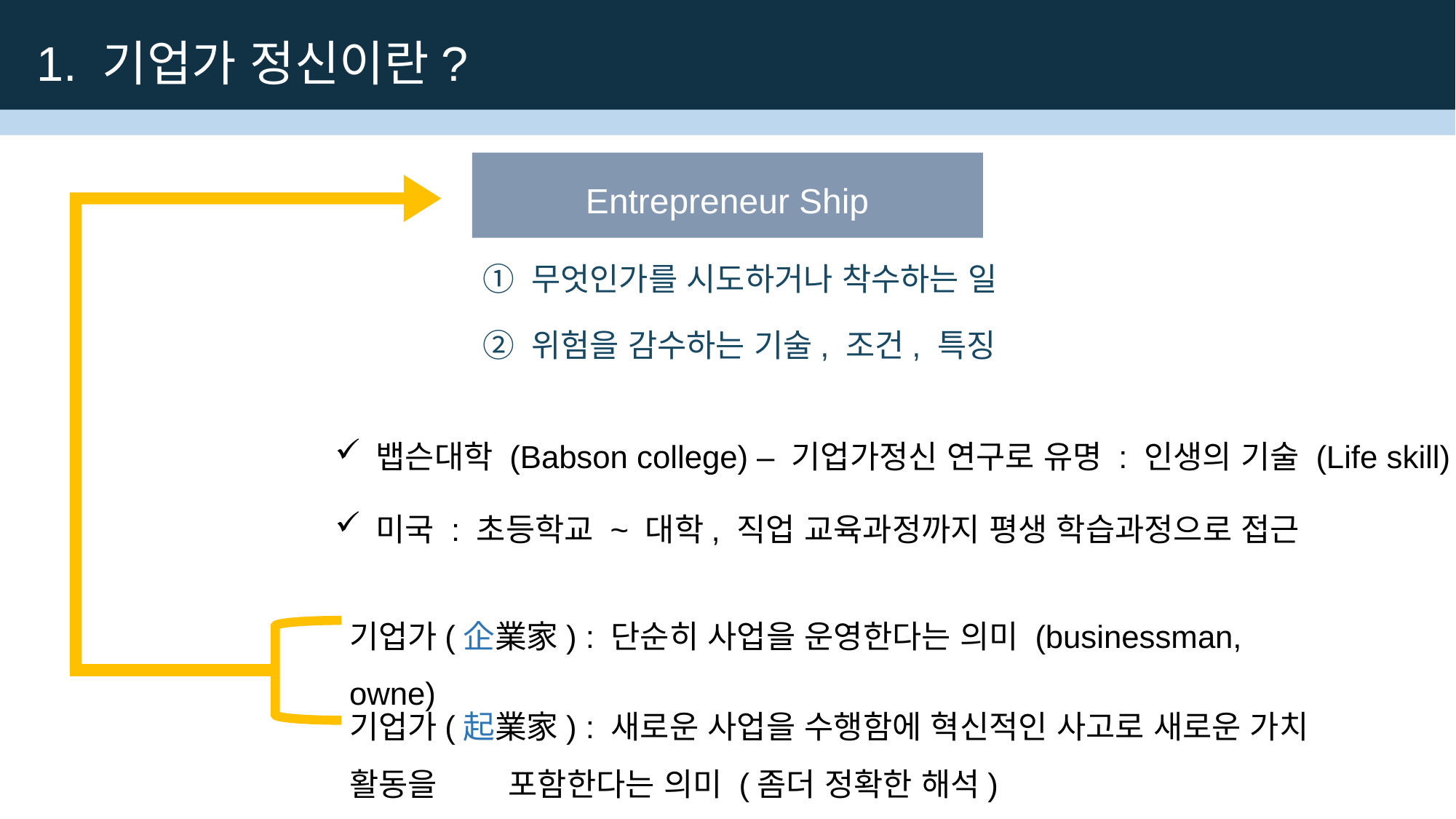

1. 기업가 정신이란?
Entrepreneur Ship
① 무엇인가를 시도하거나 착수하는 일
② 위험을 감수하는 기술, 조건, 특징

뱁슨대학 (Babson college) – 기업가정신 연구로 유명 : 인생의 기술 (Life skill)
미국 : 초등학교 ~ 대학, 직업 교육과정까지 평생 학습과정으로 접근
기업가(企業家) : 단순히 사업을 운영한다는 의미 (businessman, owne)

기업가(起業家) : 새로운 사업을 수행함에 혁신적인 사고로 새로운 가치 활동을        포함한다는 의미 (좀더 정확한 해석)